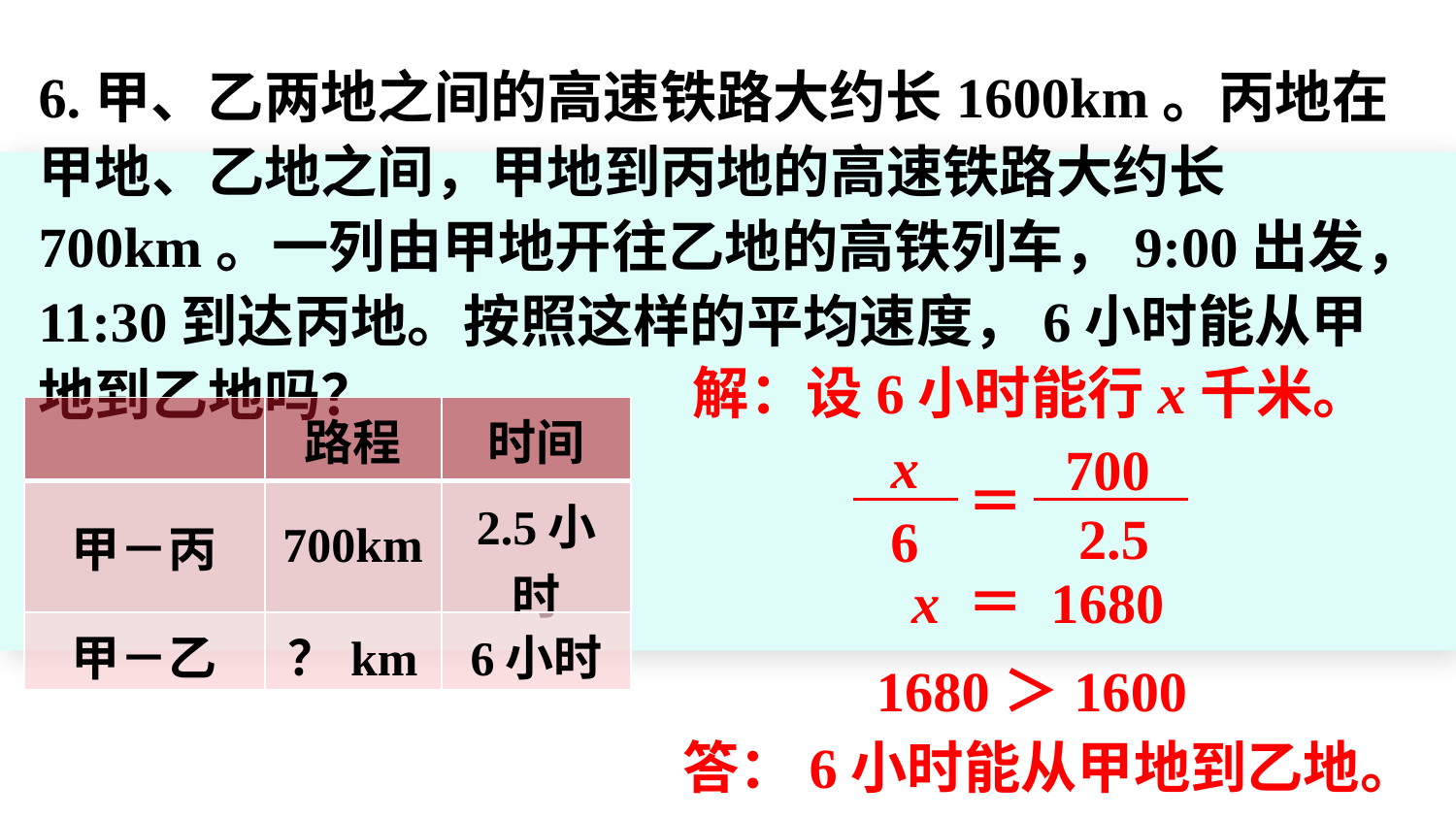

6.甲、乙两地之间的高速铁路大约长1600km。丙地在甲地、乙地之间，甲地到丙地的高速铁路大约长700km。一列由甲地开往乙地的高铁列车，9:00出发，11:30到达丙地。按照这样的平均速度，6小时能从甲地到乙地吗？
解：设6小时能行x千米。
|  | 路程 | 时间 |
| --- | --- | --- |
| 甲－丙 | 700km | 2.5小时 |
| 甲－乙 | ？km | 6小时 |
x
700
＝
2.5
6
x ＝ 1680
1680＞1600
答：6小时能从甲地到乙地。